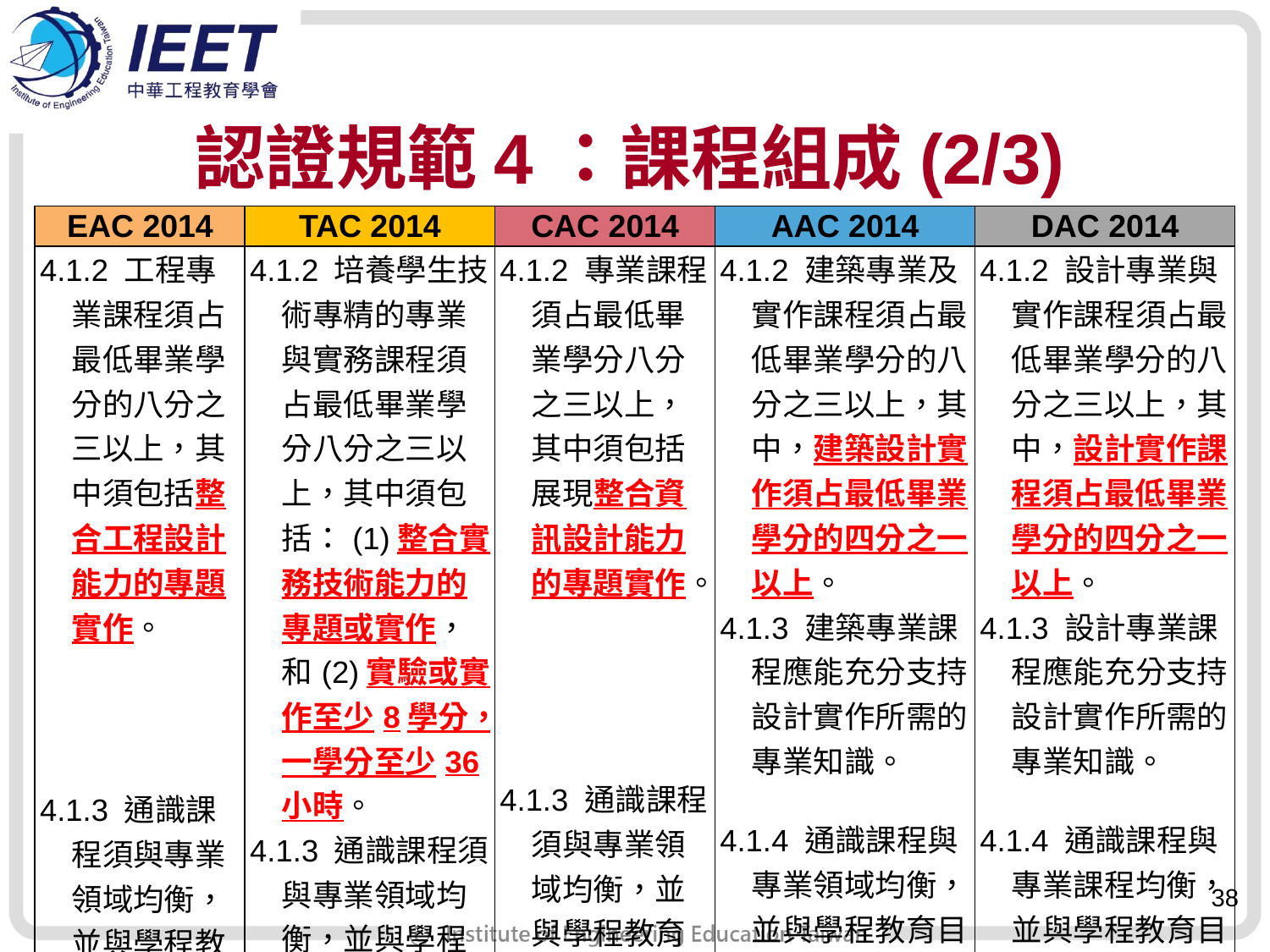

認證規範4：課程組成(2/3)
| EAC 2014 | TAC 2014 | CAC 2014 | AAC 2014 | DAC 2014 |
| --- | --- | --- | --- | --- |
| 4.1.2 工程專業課程須占最低畢業學分的八分之三以上，其中須包括整合工程設計能力的專題實作。 4.1.3 通識課程須與專業領域均衡，並與學程教育目標一致。 | 4.1.2 培養學生技術專精的專業與實務課程須占最低畢業學分八分之三以上，其中須包括：(1)整合實務技術能力的專題或實作，和(2)實驗或實作至少8學分，一學分至少36小時。 4.1.3 通識課程須與專業領域均衡，並與學程教育目標一致。 | 4.1.2 專業課程須占最低畢業學分八分之三以上，其中須包括展現整合資訊設計能力的專題實作。 4.1.3 通識課程須與專業領域均衡，並與學程教育目標一致。 | 4.1.2 建築專業及實作課程須占最低畢業學分的八分之三以上，其中，建築設計實作須占最低畢業學分的四分之一以上。 4.1.3 建築專業課程應能充分支持設計實作所需的專業知識。 4.1.4 通識課程與專業領域均衡，並與學程教育目標一致。 | 4.1.2 設計專業與實作課程須占最低畢業學分的八分之三以上，其中，設計實作課程須占最低畢業學分的四分之一以上。 4.1.3 設計專業課程應能充分支持設計實作所需的專業知識。 4.1.4 通識課程與專業課程均衡，並與學程教育目標一致。 |
38